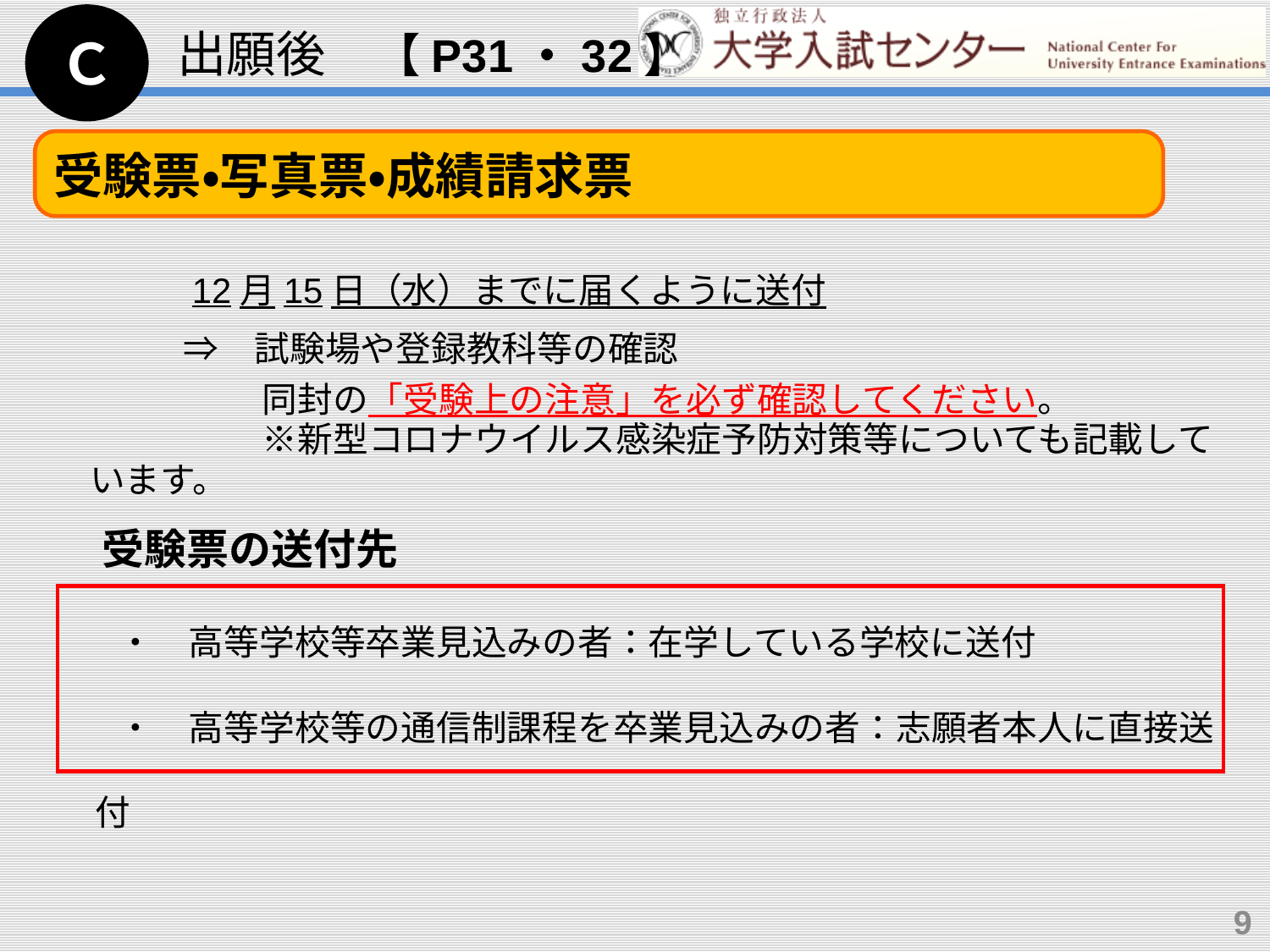

Ｃ
出願後　【P31・32】
受験票・写真票・成績請求票
　　　　12月15日（水）までに届くように送付
　　　　⇒　試験場や登録教科等の確認
　　　　　　 同封の「受験上の注意」を必ず確認してください。
　　　　　　 ※新型コロナウイルス感染症予防対策等についても記載しています。

受験票の送付先

　　・　高等学校等卒業見込みの者：在学している学校に送付
　　・　高等学校等の通信制課程を卒業見込みの者：志願者本人に直接送付
9